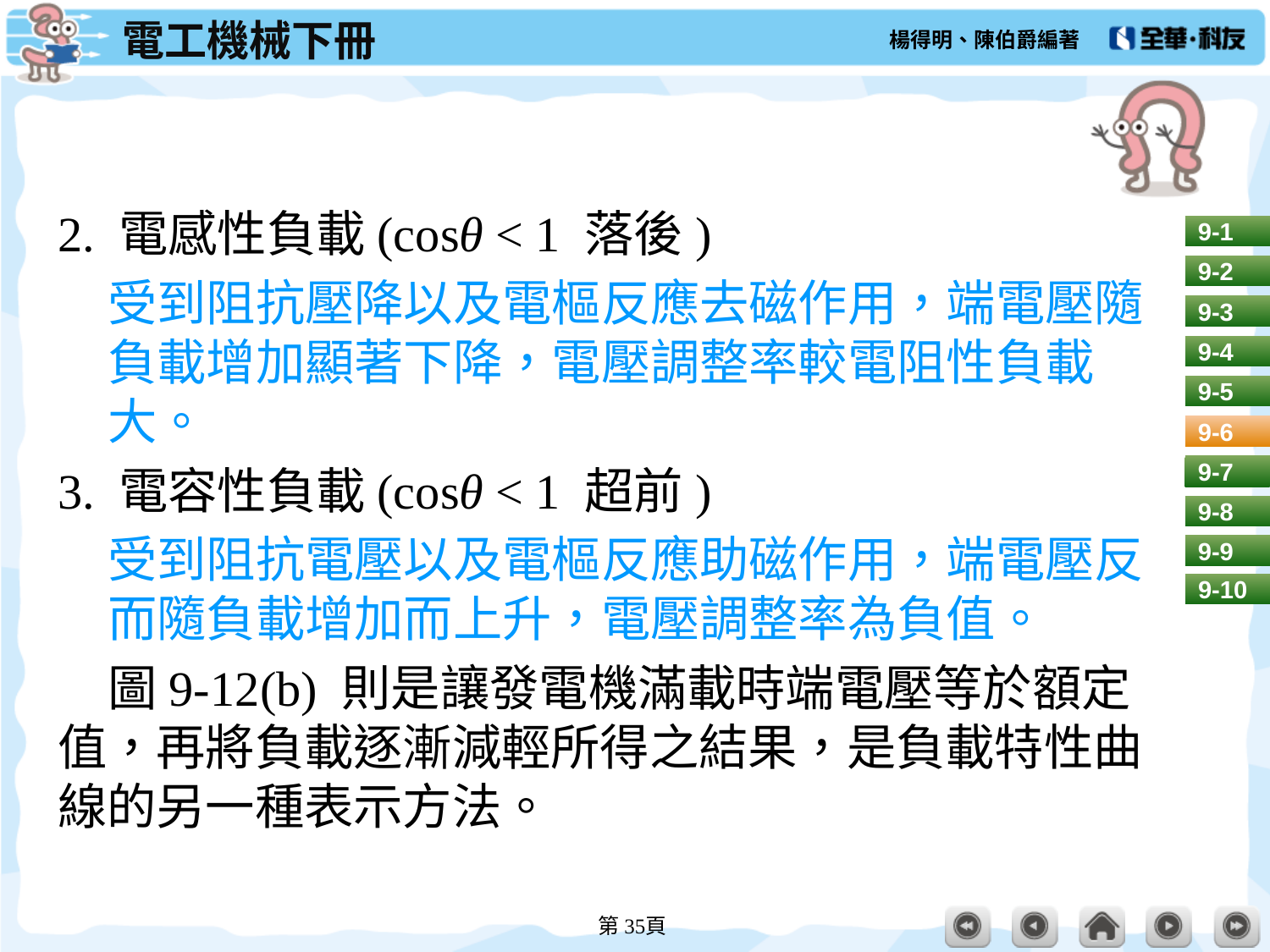

#
2. 電感性負載(cosθ < 1 落後)
受到阻抗壓降以及電樞反應去磁作用，端電壓隨負載增加顯著下降，電壓調整率較電阻性負載大。
3. 電容性負載(cosθ < 1 超前)
受到阻抗電壓以及電樞反應助磁作用，端電壓反而隨負載增加而上升，電壓調整率為負值。
圖9-12(b) 則是讓發電機滿載時端電壓等於額定值，再將負載逐漸減輕所得之結果，是負載特性曲線的另一種表示方法。